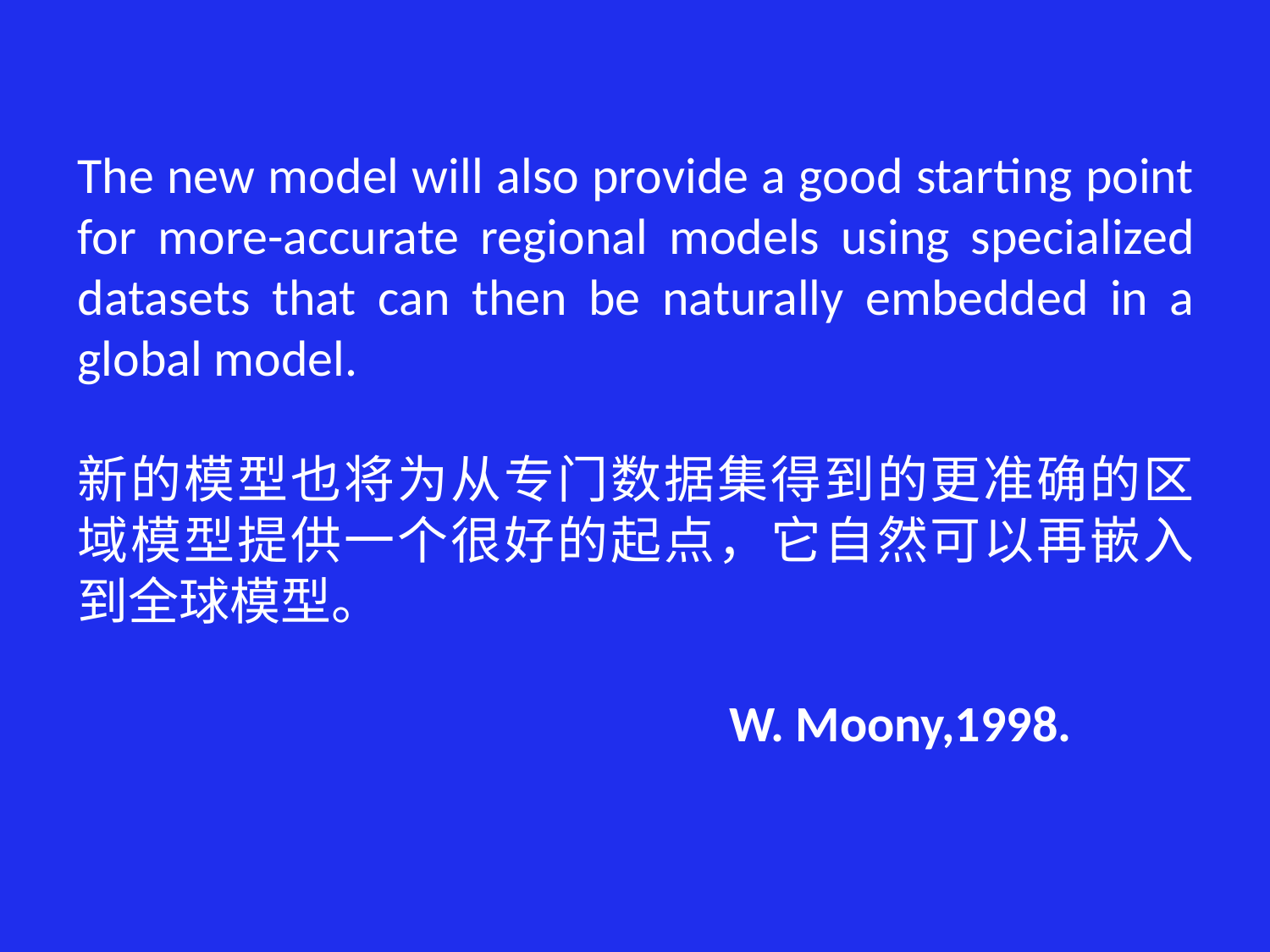

The new model will also provide a good starting point for more-accurate regional models using specialized datasets that can then be naturally embedded in a global model.

新的模型也将为从专门数据集得到的更准确的区域模型提供一个很好的起点，它自然可以再嵌入到全球模型。

                                                         W. Moony,1998.